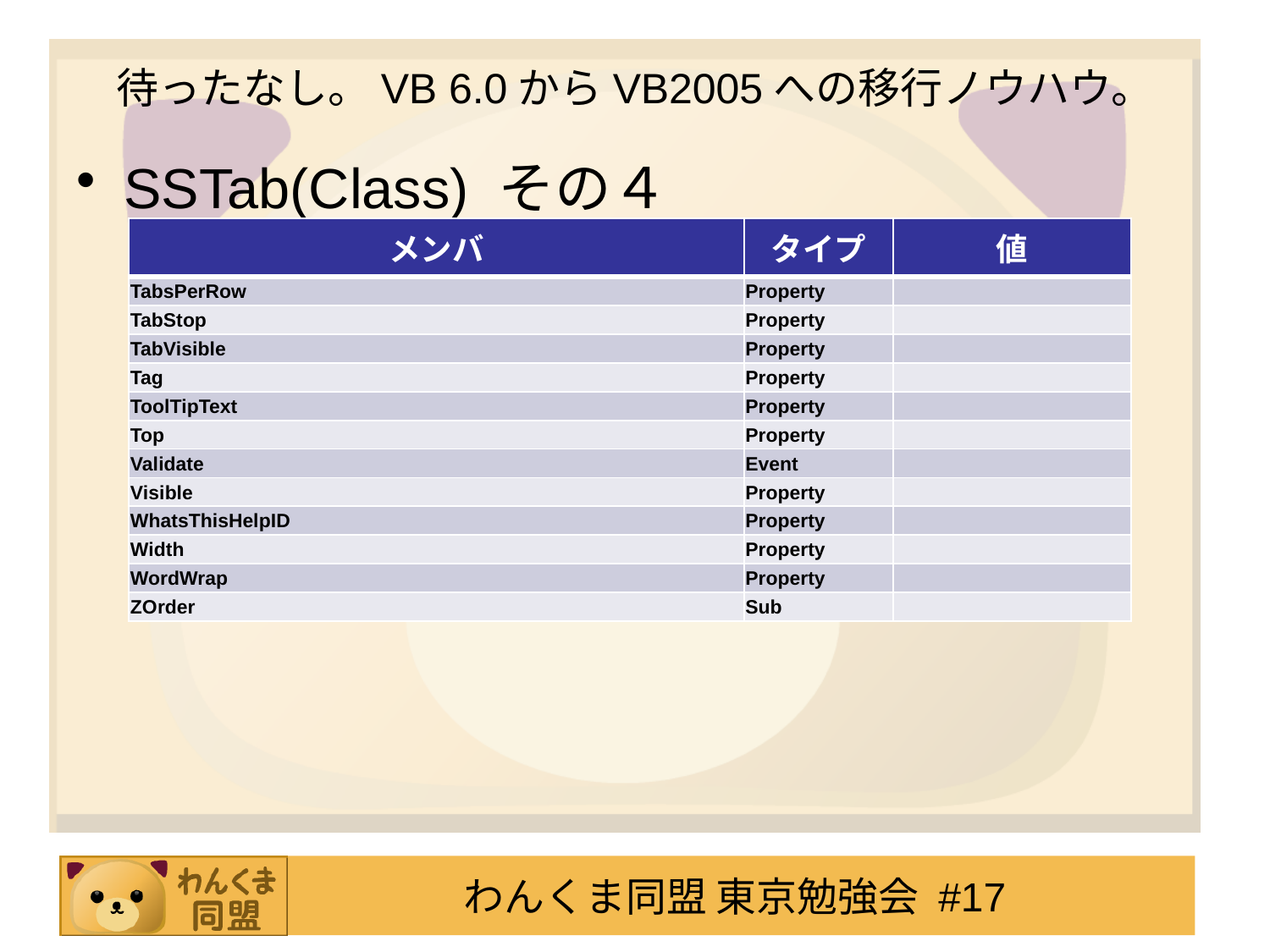

# 待ったなし。VB 6.0からVB2005への移行ノウハウ。
SSTab(Class) その４

| メンバ | タイプ | 値 |
| --- | --- | --- |
| TabsPerRow | Property |  |
| TabStop | Property |  |
| TabVisible | Property |  |
| Tag | Property |  |
| ToolTipText | Property |  |
| Top | Property |  |
| Validate | Event |  |
| Visible | Property |  |
| WhatsThisHelpID | Property |  |
| Width | Property |  |
| WordWrap | Property |  |
| ZOrder | Sub |  |